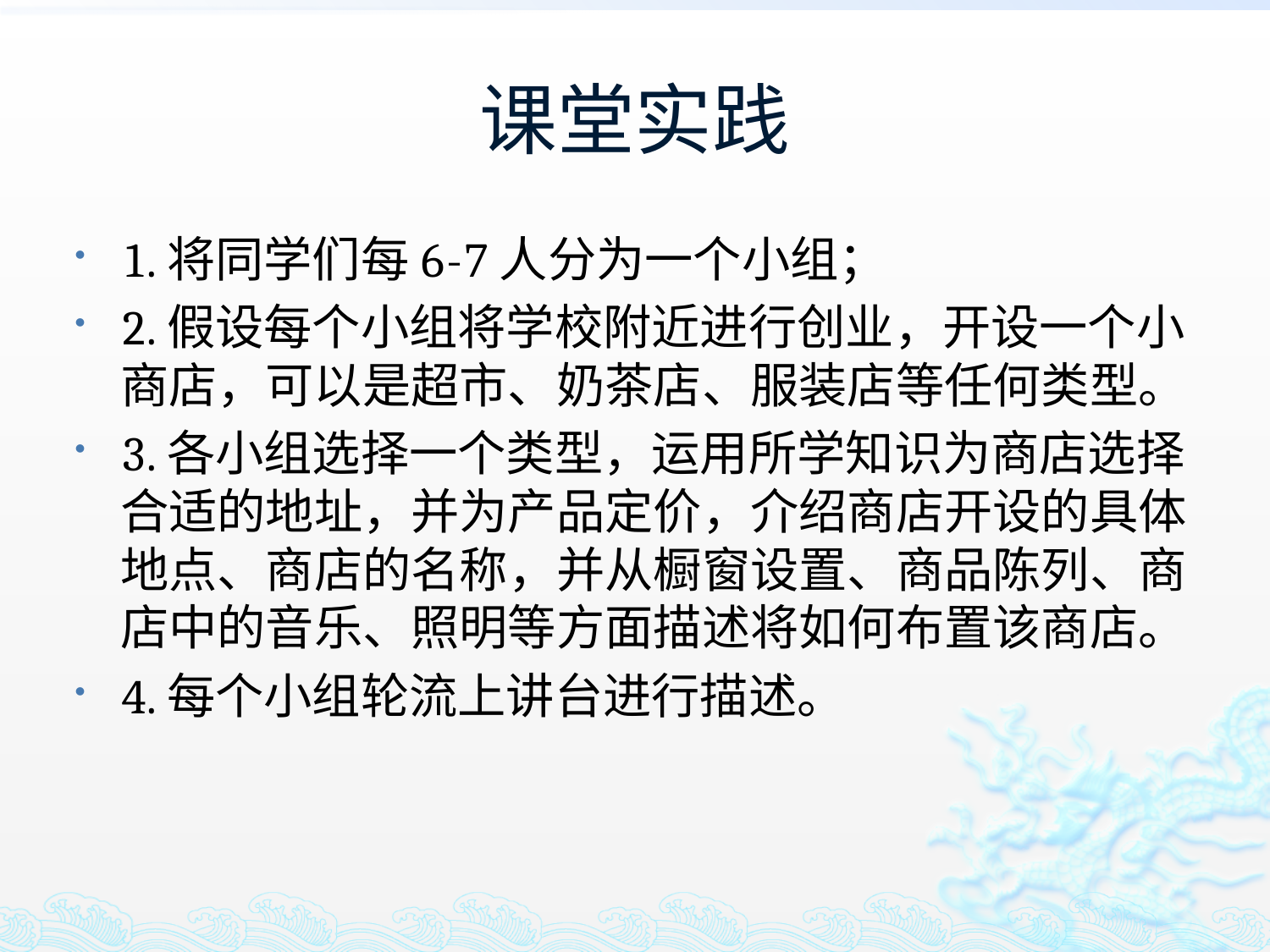

# 课堂实践
1.将同学们每6-7人分为一个小组；
2.假设每个小组将学校附近进行创业，开设一个小商店，可以是超市、奶茶店、服装店等任何类型。
3.各小组选择一个类型，运用所学知识为商店选择合适的地址，并为产品定价，介绍商店开设的具体地点、商店的名称，并从橱窗设置、商品陈列、商店中的音乐、照明等方面描述将如何布置该商店。
4.每个小组轮流上讲台进行描述。